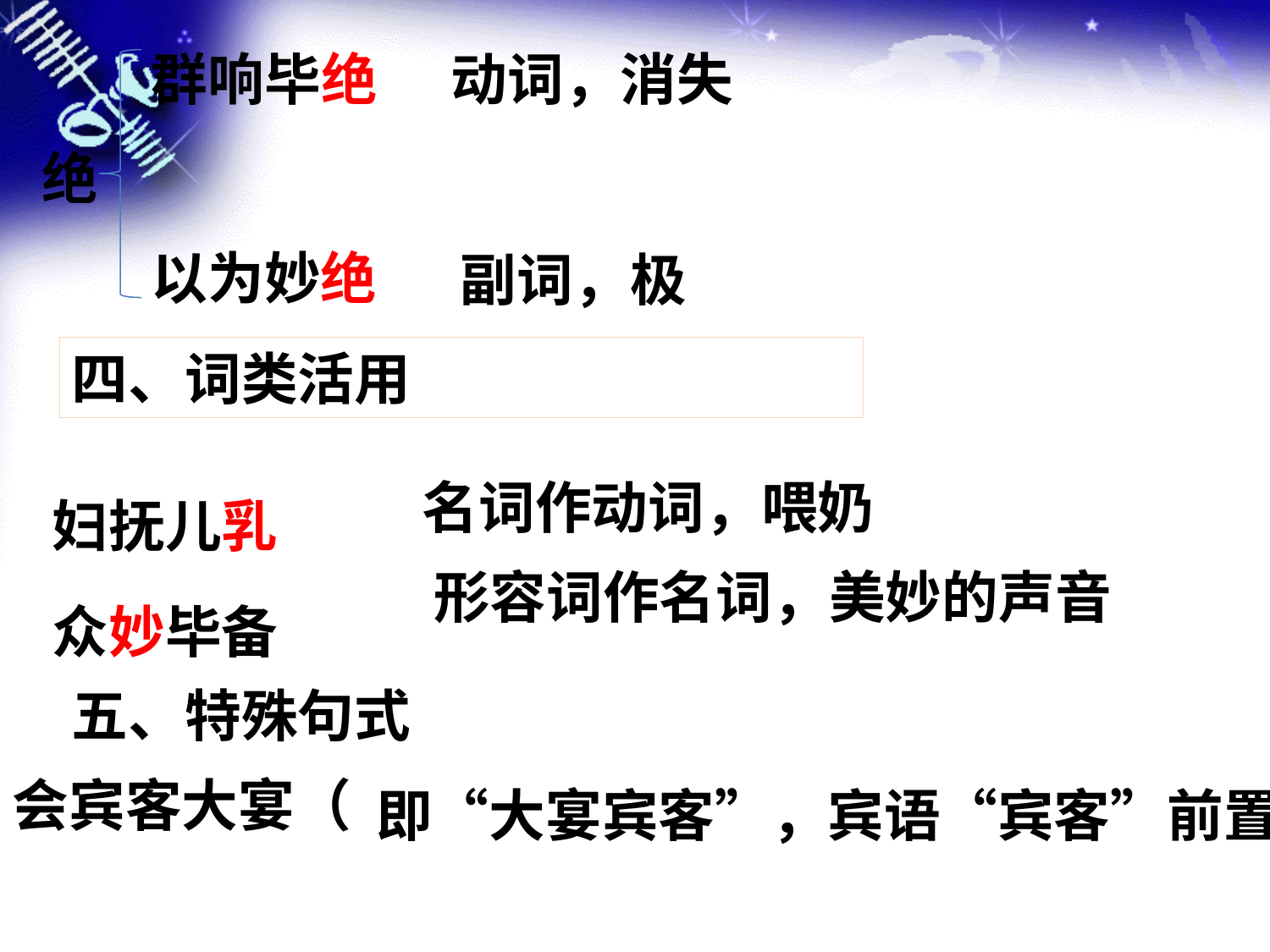

群响毕绝
动词，消失

绝
以为妙绝
副词，极
四、词类活用
妇抚儿乳
众妙毕备
名词作动词，喂奶
形容词作名词，美妙的声音
五、特殊句式
会宾客大宴（
即“大宴宾客”，宾语“宾客”前置。）